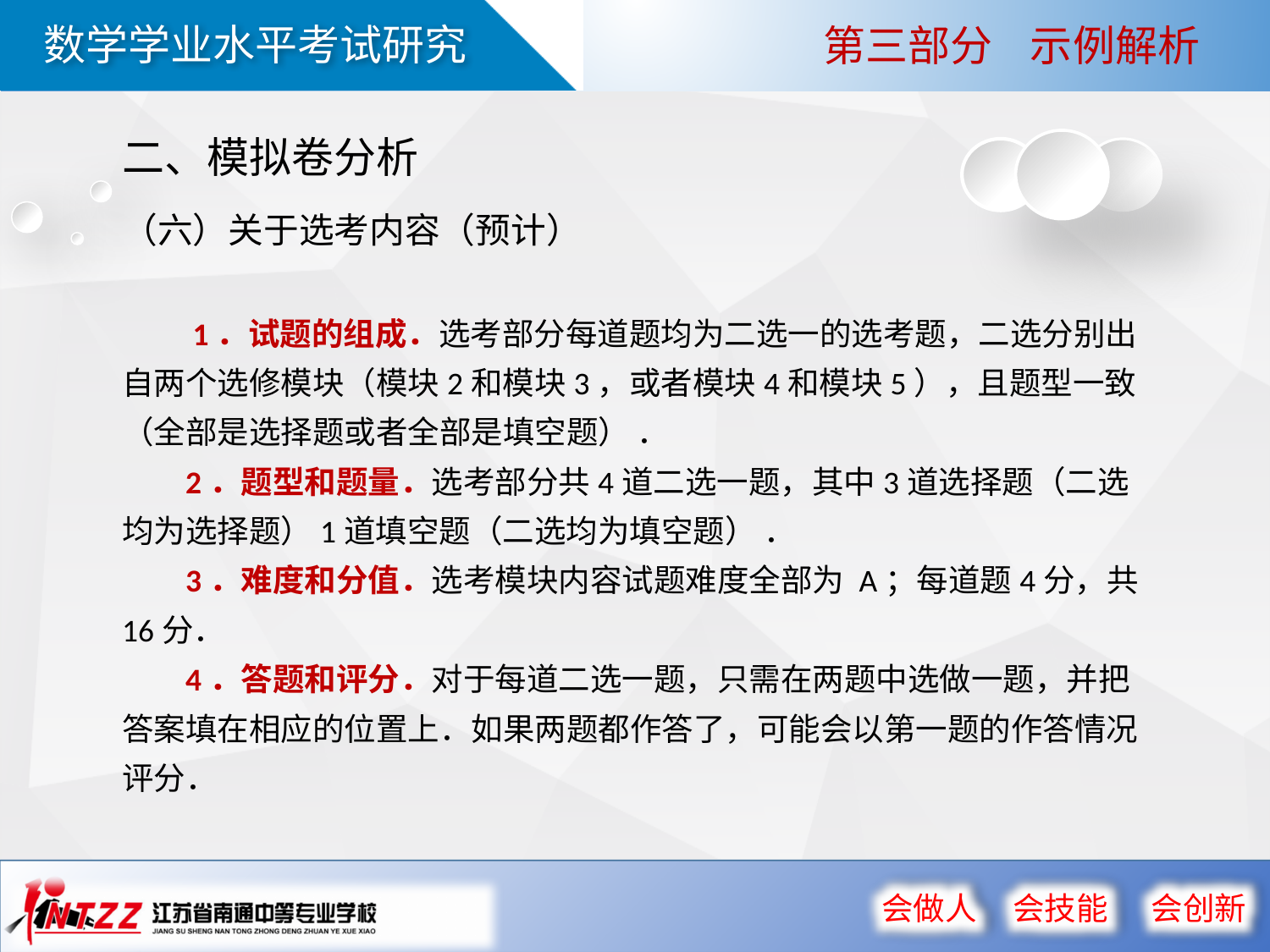

第三部分    示例解析
二、模拟卷分析

（六）关于选考内容（预计）

 1．试题的组成．选考部分每道题均为二选一的选考题，二选分别出自两个选修模块（模块2和模块3，或者模块4和模块5），且题型一致（全部是选择题或者全部是填空题） ．
2．题型和题量．选考部分共4道二选一题，其中3道选择题（二选均为选择题）1道填空题（二选均为填空题） ．
3．难度和分值．选考模块内容试题难度全部为 A；每道题4分，共16分．
4．答题和评分．对于每道二选一题，只需在两题中选做一题，并把答案填在相应的位置上．如果两题都作答了，可能会以第一题的作答情况评分．